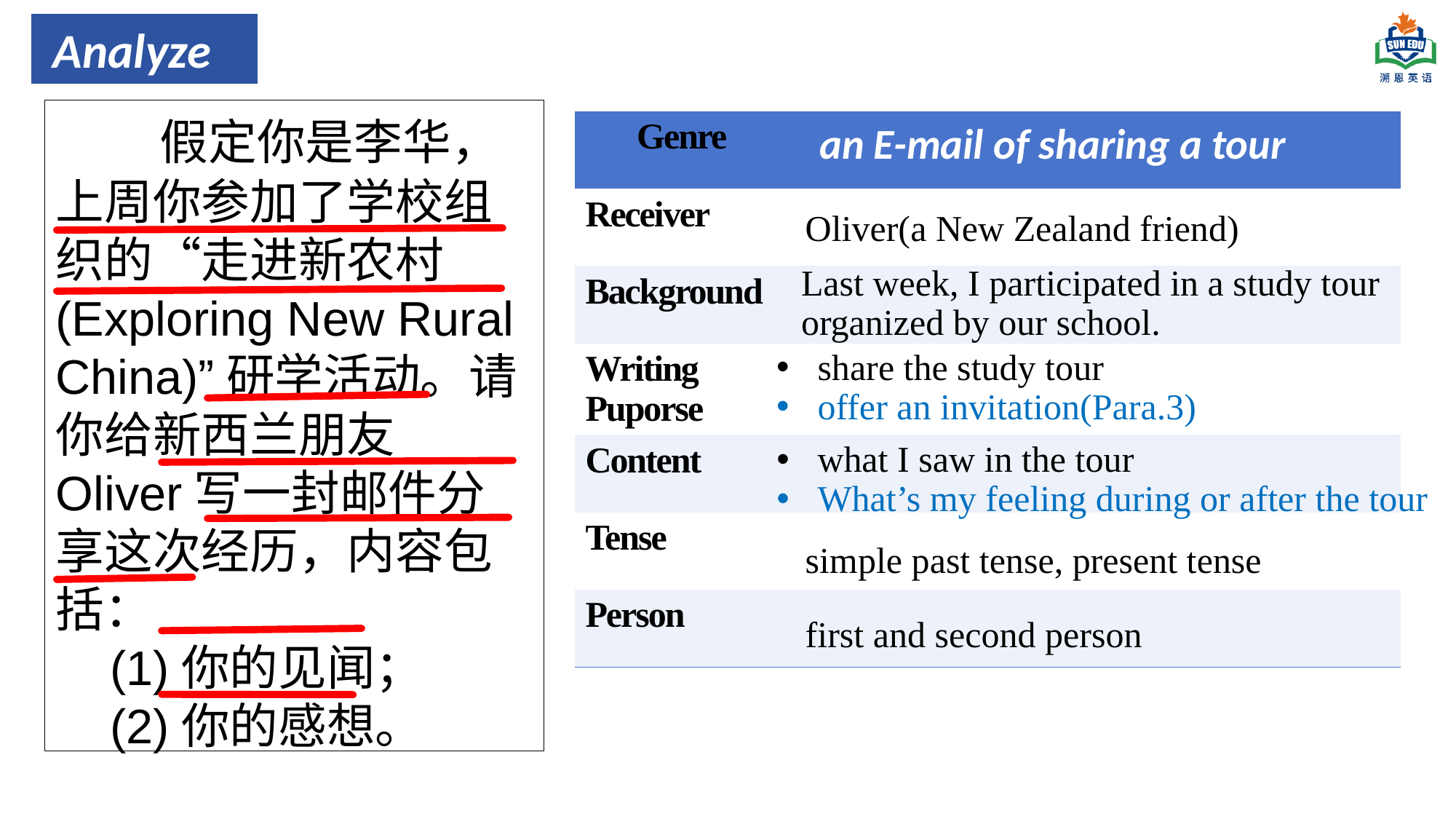

Analyze
   假定你是李华，上周你参加了学校组织的“走进新农村(Exploring New Rural China)”研学活动。请你给新西兰朋友Oliver写一封邮件分享这次经历，内容包括：
(1)你的见闻；
(2)你的感想。
| Genre |  |
| --- | --- |
| Receiver |  |
| Background |  |
| Writing Puporse |  |
| Content |  |
| Tense |  |
| Person |  |
an E-mail of sharing a tour
Oliver(a New Zealand friend)
Last week, I participated in a study tour organized by our school.
share the study tour
offer an invitation(Para.3)
what I saw in the tour
What’s my feeling during or after the tour
simple past tense, present tense
first and second person